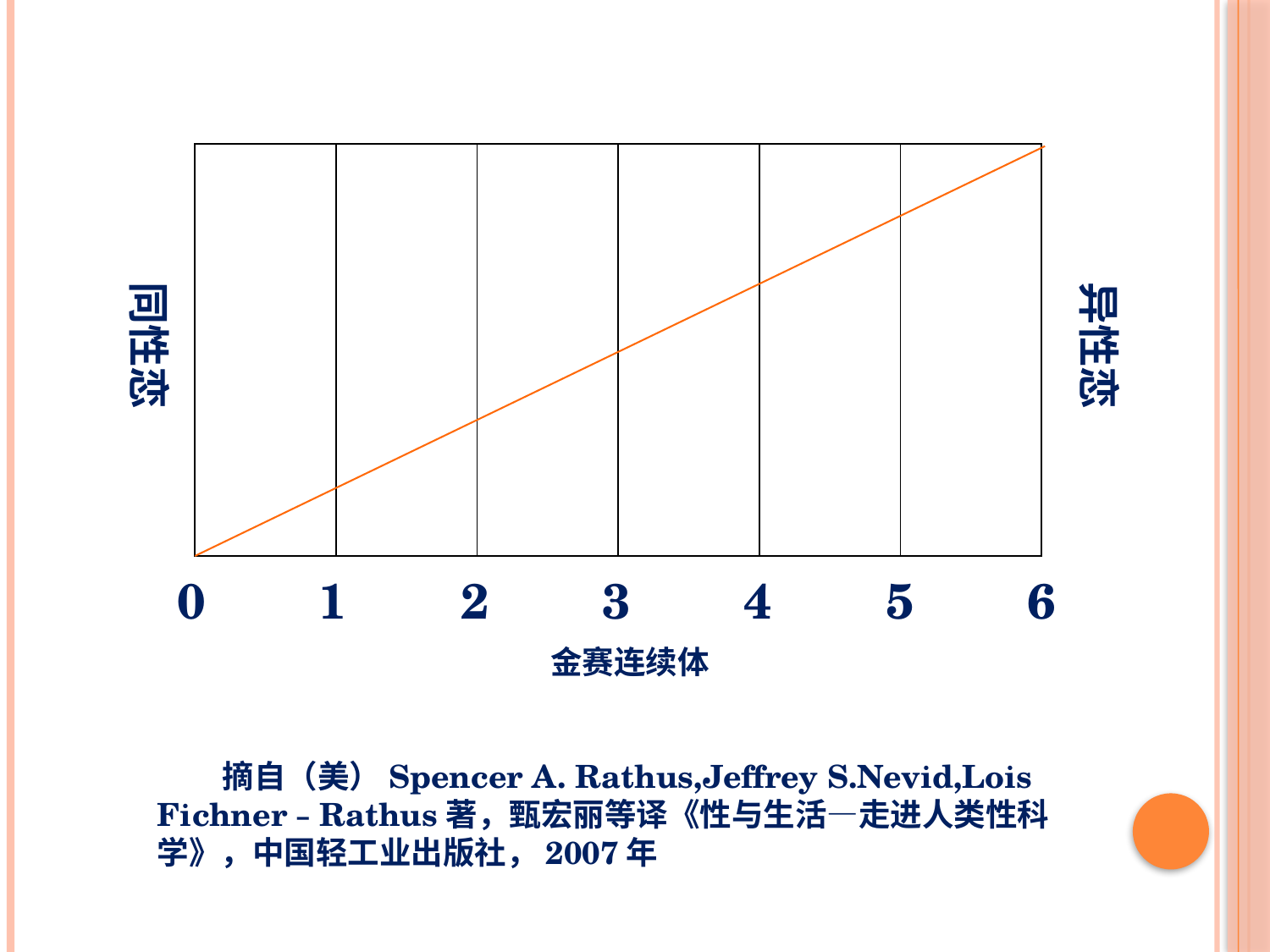

|  |  |  |  |  |  |
| --- | --- | --- | --- | --- | --- |
同性恋
0        1        2        3        4        5        6
异性恋
金赛连续体

        摘自（美）Spencer A. Rathus,Jeffrey S.Nevid,Lois Fichner﹣Rathus著，甄宏丽等译《性与生活—走进人类性科学》，中国轻工业出版社，2007年